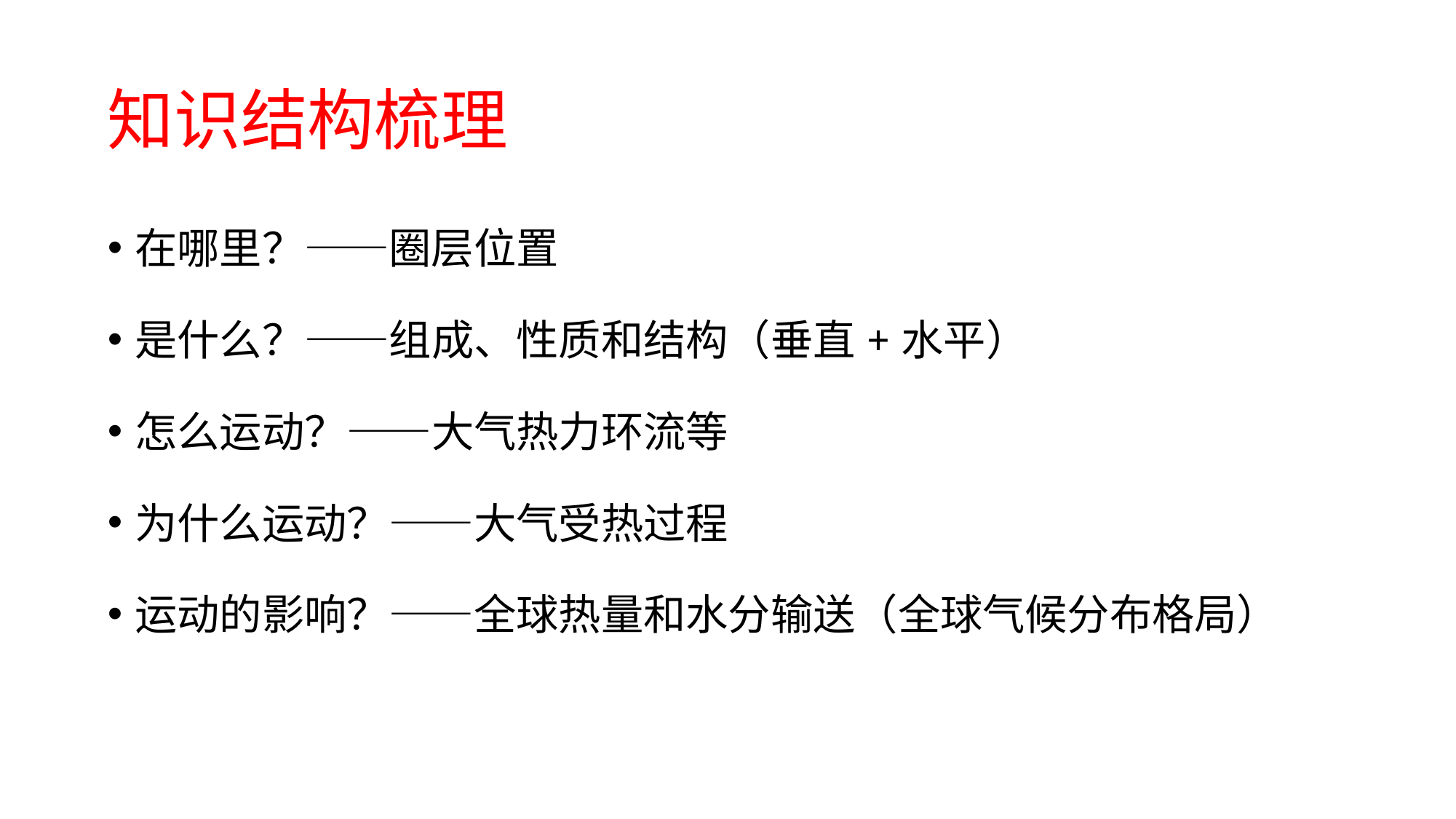

# 知识结构梳理
在哪里？——圈层位置
是什么？——组成、性质和结构（垂直+水平）
怎么运动？——大气热力环流等
为什么运动？——大气受热过程
运动的影响？——全球热量和水分输送（全球气候分布格局）